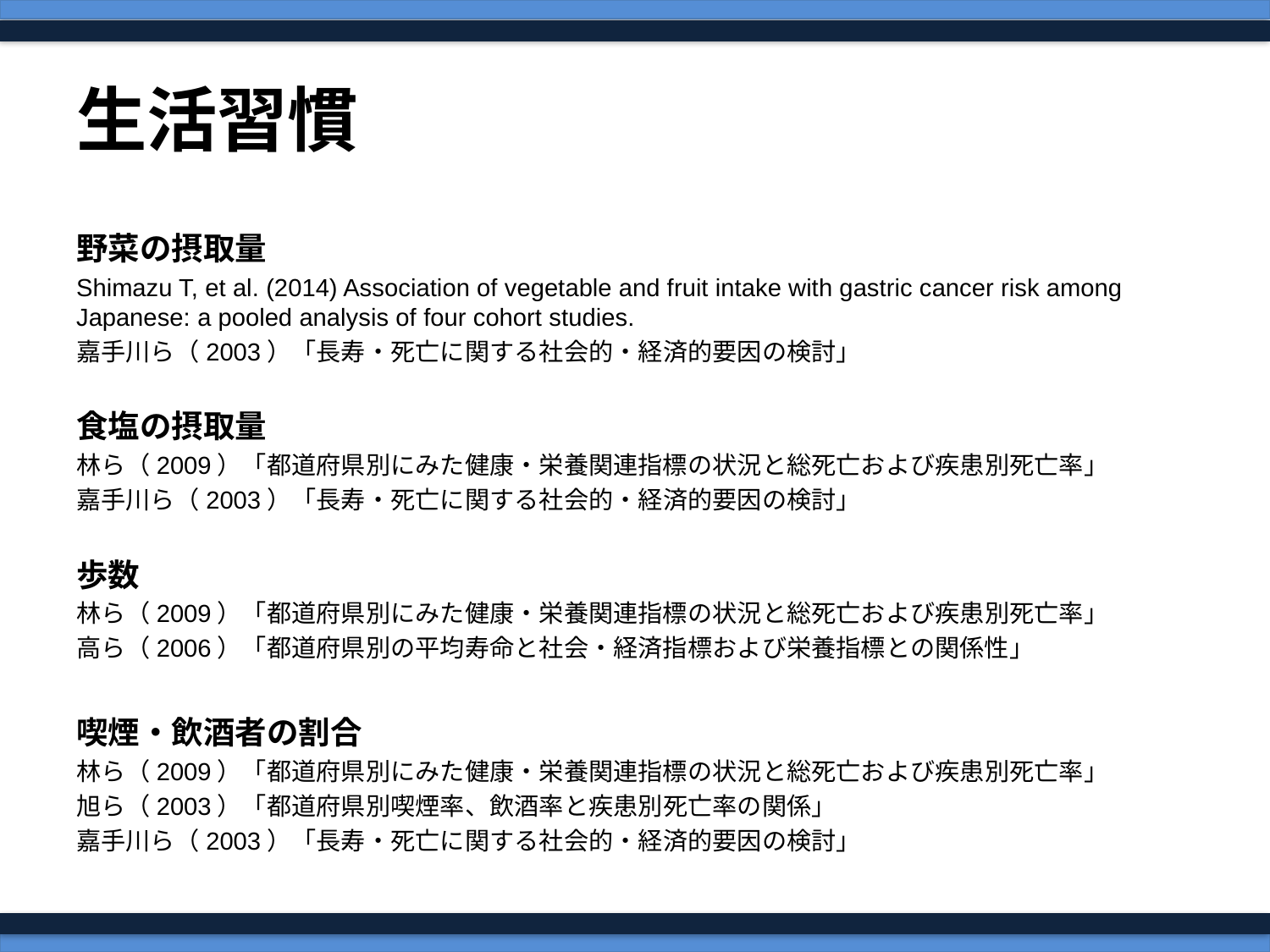

# 生活習慣
野菜の摂取量
Shimazu T, et al. (2014) Association of vegetable and fruit intake with gastric cancer risk among Japanese: a pooled analysis of four cohort studies.
嘉手川ら（2003）「長寿・死亡に関する社会的・経済的要因の検討」

食塩の摂取量
林ら（2009）「都道府県別にみた健康・栄養関連指標の状況と総死亡および疾患別死亡率」
嘉手川ら（2003）「長寿・死亡に関する社会的・経済的要因の検討」

歩数
林ら（2009）「都道府県別にみた健康・栄養関連指標の状況と総死亡および疾患別死亡率」
高ら（2006）「都道府県別の平均寿命と社会・経済指標および栄養指標との関係性」

喫煙・飲酒者の割合
林ら（2009）「都道府県別にみた健康・栄養関連指標の状況と総死亡および疾患別死亡率」
旭ら（2003）「都道府県別喫煙率、飲酒率と疾患別死亡率の関係」
嘉手川ら（2003）「長寿・死亡に関する社会的・経済的要因の検討」